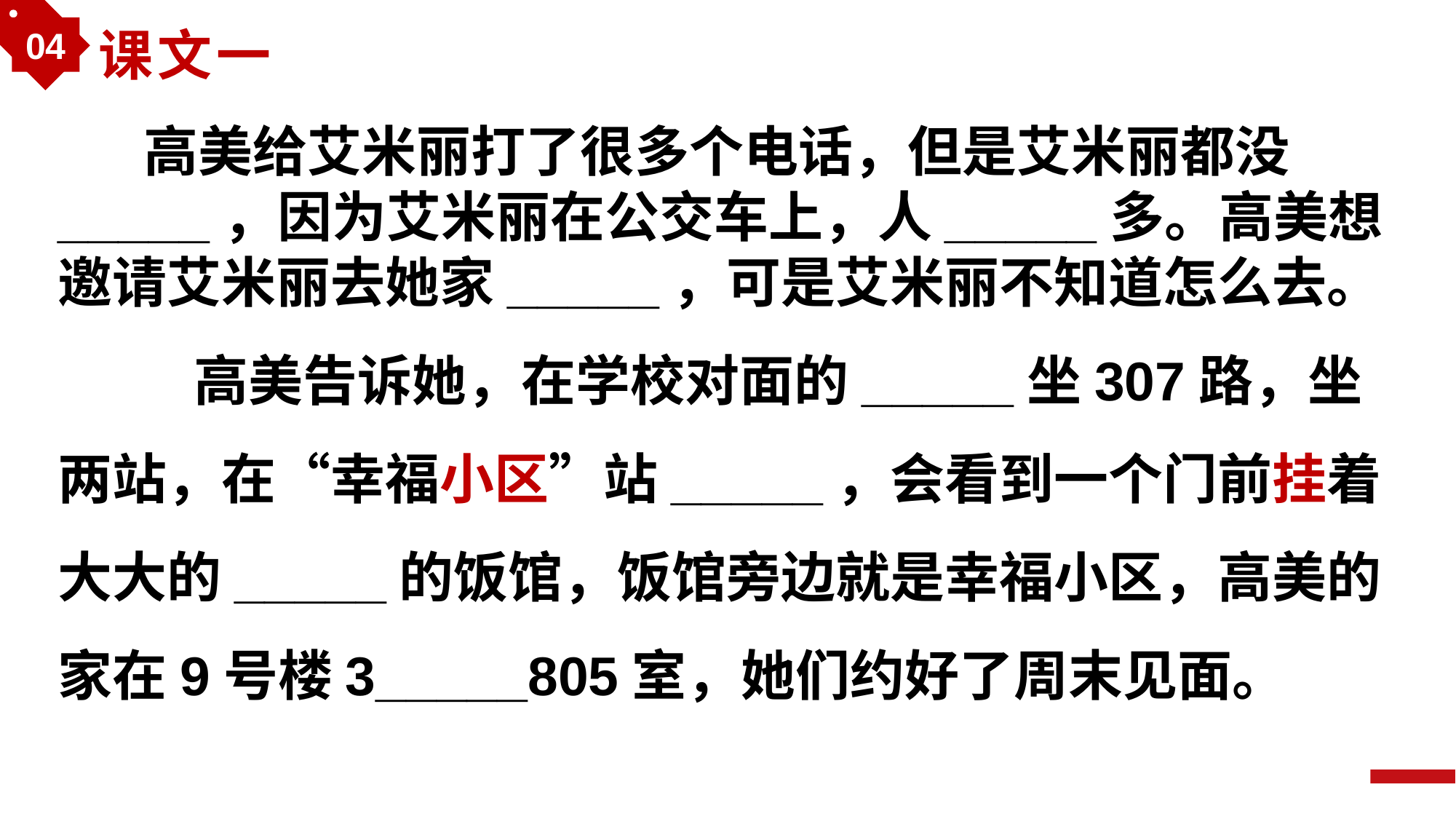

04
课文一
高美给艾米丽打了很多个电话，但是艾米丽都没_____，因为艾米丽在公交车上，人_____多。高美想邀请艾米丽去她家_____，可是艾米丽不知道怎么去。
   高美告诉她，在学校对面的_____坐307路，坐两站，在“幸福小区”站_____，会看到一个门前挂着大大的_____的饭馆，饭馆旁边就是幸福小区，高美的家在9号楼3_____805室，她们约好了周末见面。